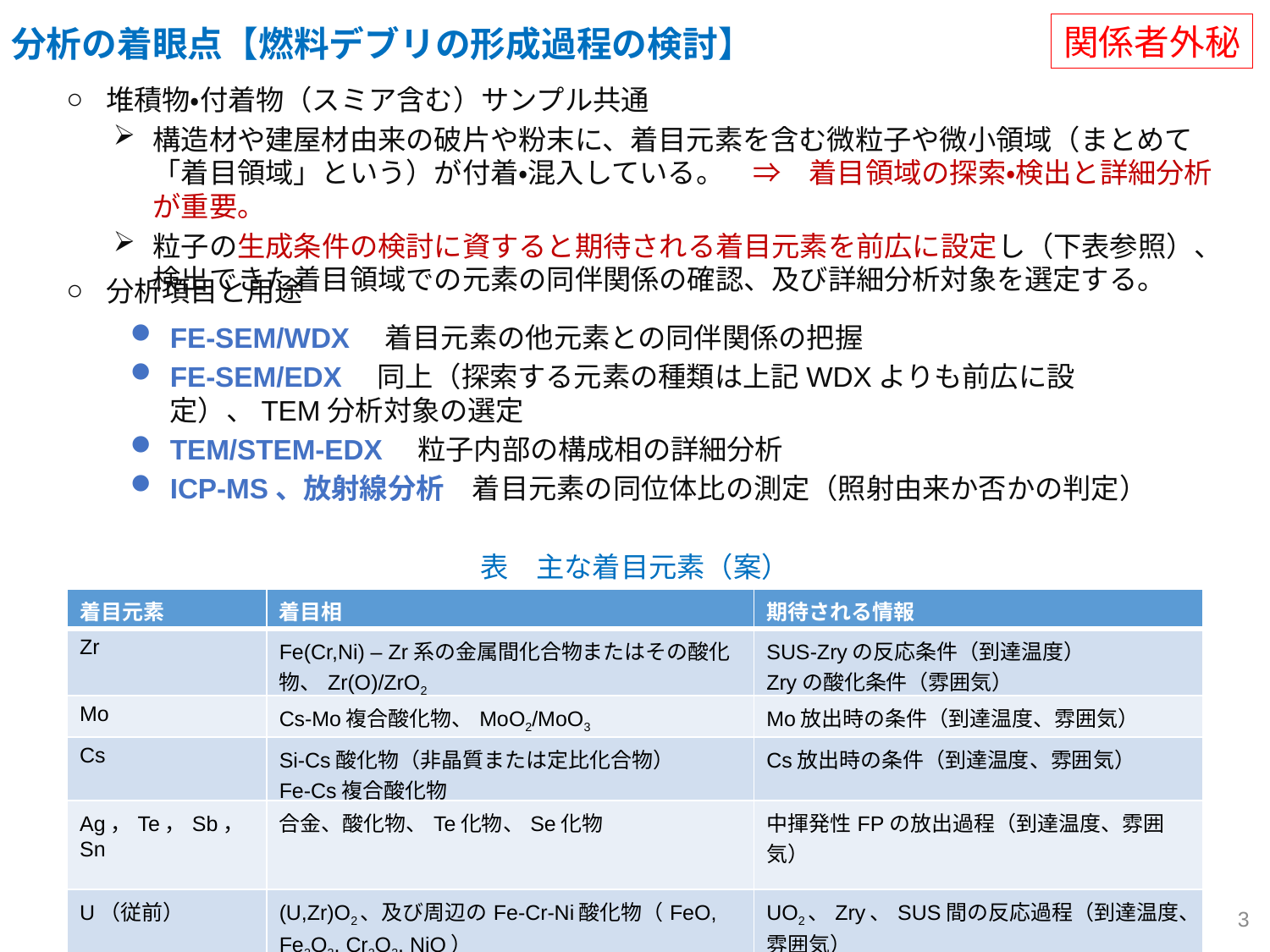

関係者外秘
分析の着眼点【燃料デブリの形成過程の検討】
堆積物・付着物（スミア含む）サンプル共通
構造材や建屋材由来の破片や粉末に、着目元素を含む微粒子や微小領域（まとめて「着目領域」という）が付着・混入している。　⇒　着目領域の探索・検出と詳細分析が重要。
粒子の生成条件の検討に資すると期待される着目元素を前広に設定し（下表参照）、検出できた着目領域での元素の同伴関係の確認、及び詳細分析対象を選定する。
分析項目と用途
FE-SEM/WDX　着目元素の他元素との同伴関係の把握
FE-SEM/EDX　同上（探索する元素の種類は上記WDXよりも前広に設定）、TEM分析対象の選定
TEM/STEM-EDX　粒子内部の構成相の詳細分析
ICP-MS、放射線分析　着目元素の同位体比の測定（照射由来か否かの判定）
表　主な着目元素（案）
| 着目元素 | 着目相 | 期待される情報 |
| --- | --- | --- |
| Zr | Fe(Cr,Ni) – Zr系の金属間化合物またはその酸化物、Zr(O)/ZrO2 | SUS-Zryの反応条件（到達温度） Zryの酸化条件（雰囲気） |
| Mo | Cs-Mo複合酸化物、MoO2/MoO3 | Mo放出時の条件（到達温度、雰囲気） |
| Cs | Si-Cs酸化物（非晶質または定比化合物） Fe-Cs複合酸化物 | Cs放出時の条件（到達温度、雰囲気） |
| Ag，Te，Sb，Sn | 合金、酸化物、Te化物、Se化物 | 中揮発性FPの放出過程（到達温度、雰囲気） |
| U（従前） | (U,Zr)O2、及び周辺のFe-Cr-Ni酸化物（FeO, Fe2O3, Cr2O3, NiO） | UO2、Zry、SUS間の反応過程（到達温度、雰囲気） |
3